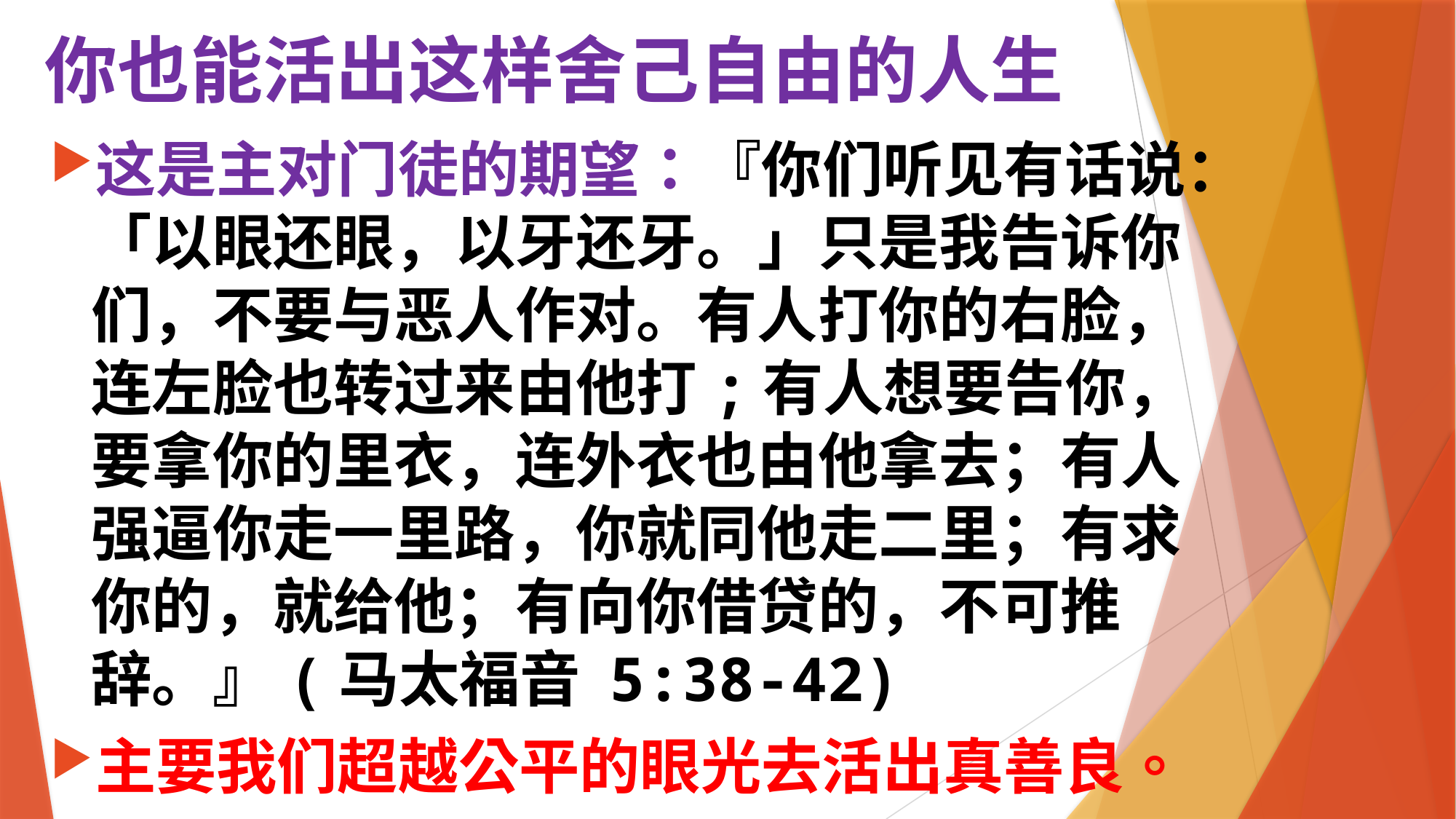

# 你也能活出这样舍己自由的人生
这是主对门徒的期望：『你们听见有话说：「以眼还眼，以牙还牙。」只是我告诉你们，不要与恶人作对。有人打你的右脸，连左脸也转过来由他打;有人想要告你，要拿你的里衣，连外衣也由他拿去；有人强逼你走一里路，你就同他走二里；有求你的，就给他；有向你借贷的，不可推辞。』(马太福音 5:38-42)
主要我们超越公平的眼光去活出真善良。